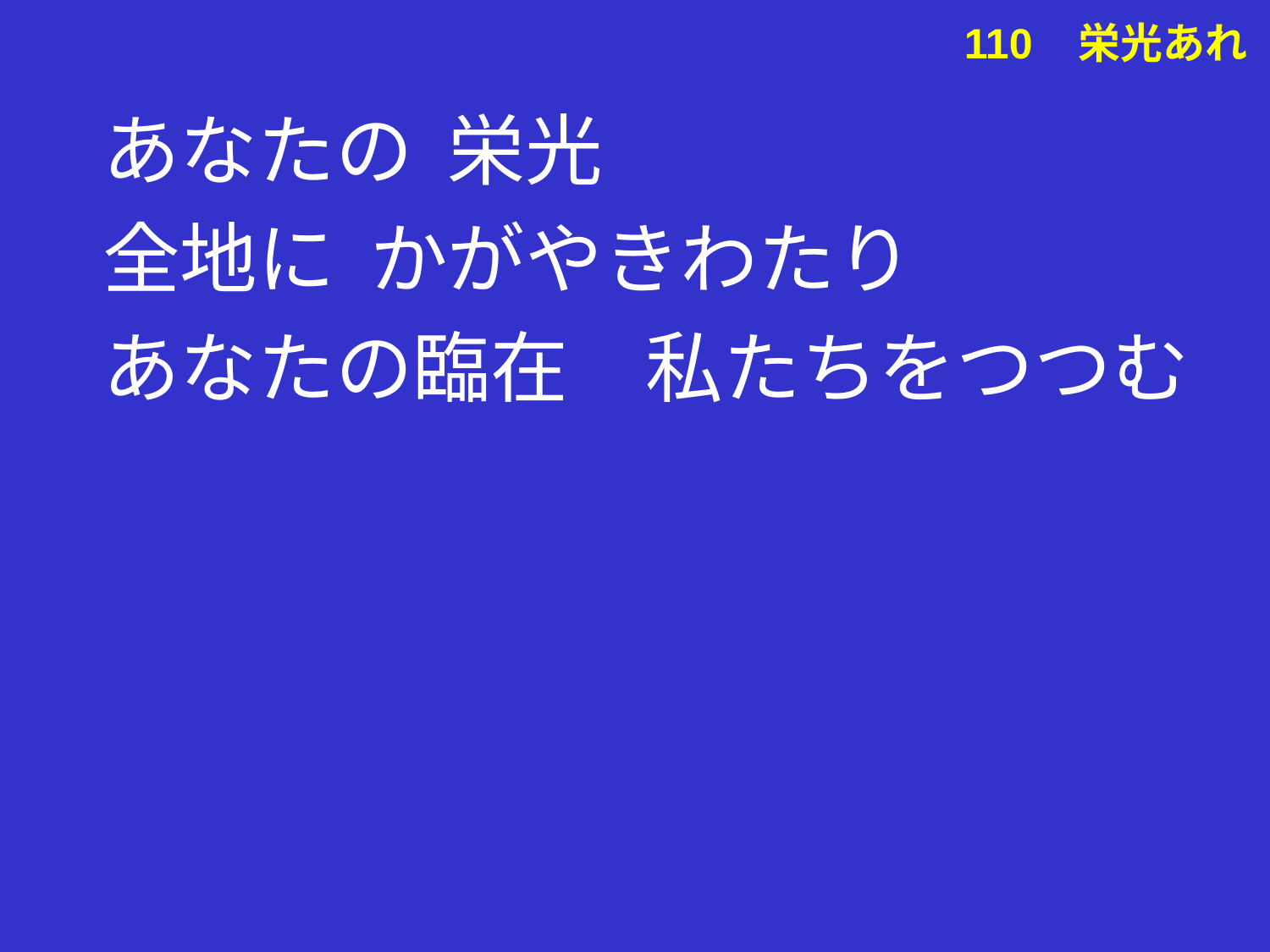

あなたの  栄光
全地に  かがやきわたり
あなたの臨在　私たちをつつむ
# 110   栄光あれ